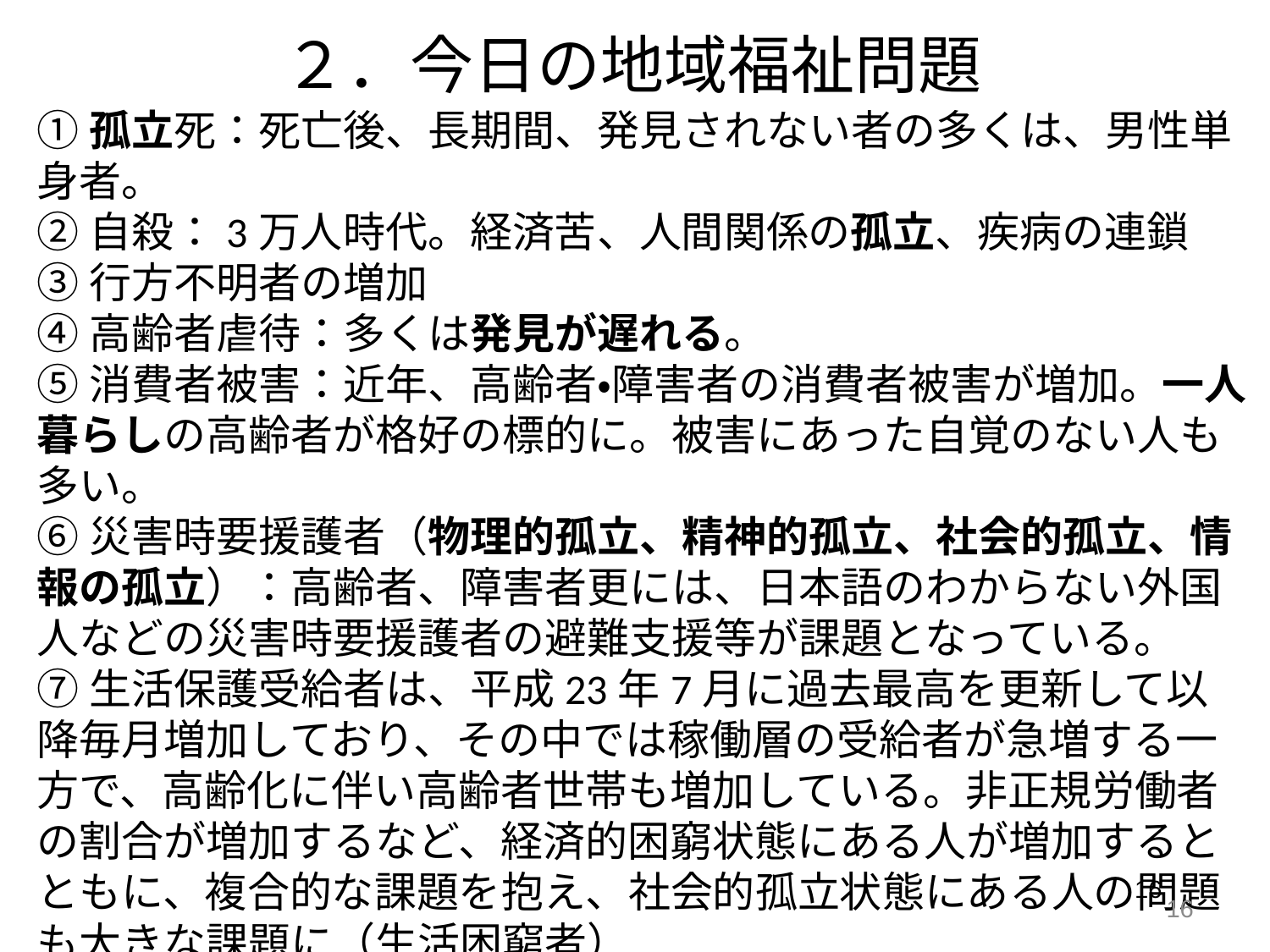

２．今日の地域福祉問題
①孤立死：死亡後、長期間、発見されない者の多くは、男性単身者。
②自殺：3万人時代。経済苦、人間関係の孤立、疾病の連鎖
③行方不明者の増加
④高齢者虐待：多くは発見が遅れる。
⑤消費者被害：近年、高齢者・障害者の消費者被害が増加。一人暮らしの高齢者が格好の標的に。被害にあった自覚のない人も多い。
⑥災害時要援護者（物理的孤立、精神的孤立、社会的孤立、情報の孤立）：高齢者、障害者更には、日本語のわからない外国人などの災害時要援護者の避難支援等が課題となっている。
⑦生活保護受給者は、平成23年7月に過去最高を更新して以降毎月増加しており、その中では稼働層の受給者が急増する一方で、高齢化に伴い高齢者世帯も増加している。非正規労働者の割合が増加するなど、経済的困窮状態にある人が増加するとともに、複合的な課題を抱え、社会的孤立状態にある人の問題も大きな課題に（生活困窮者）
⑧100歳問題、90歳問題　⑨２０２５年問題
16
16